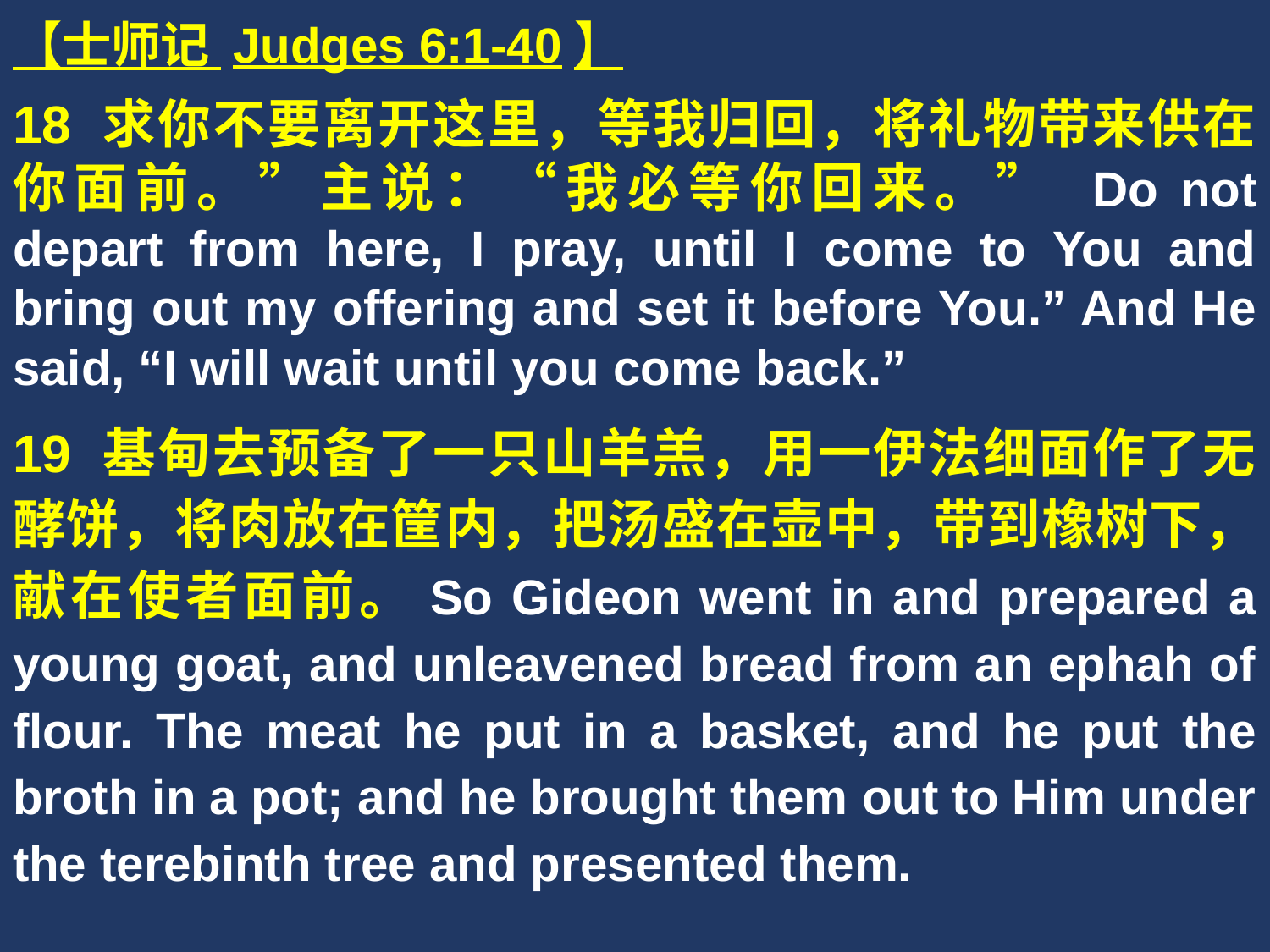

【士师记 Judges 6:1-40】
18 求你不要离开这里，等我归回，将礼物带来供在你面前。”主说：“我必等你回来。” Do not depart from here, I pray, until I come to You and bring out my offering and set it before You.” And He said, “I will wait until you come back.”
19 基甸去预备了一只山羊羔，用一伊法细面作了无酵饼，将肉放在筐内，把汤盛在壶中，带到橡树下，献在使者面前。So Gideon went in and prepared a young goat, and unleavened bread from an ephah of flour. The meat he put in a basket, and he put the broth in a pot; and he brought them out to Him under the terebinth tree and presented them.